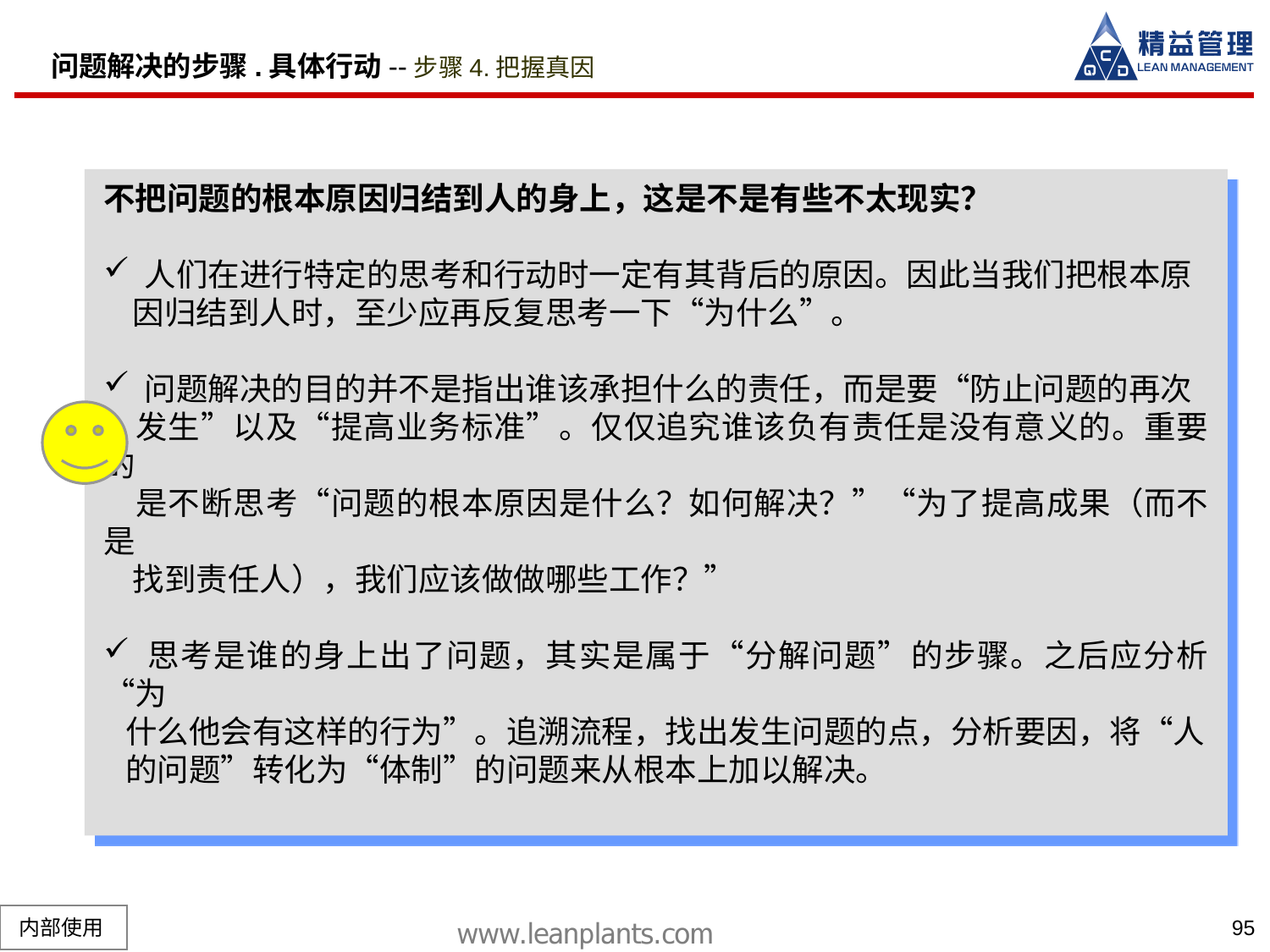

问题解决的步骤.具体行动--步骤4.把握真因
不把问题的根本原因归结到人的身上，这是不是有些不太现实？

 人们在进行特定的思考和行动时一定有其背后的原因。因此当我们把根本原
   因归结到人时，至少应再反复思考一下“为什么”。

 问题解决的目的并不是指出谁该承担什么的责任，而是要“防止问题的再次
   发生”以及“提高业务标准”。仅仅追究谁该负有责任是没有意义的。重要的
   是不断思考“问题的根本原因是什么？如何解决？”“为了提高成果（而不是
   找到责任人），我们应该做做哪些工作？”

 思考是谁的身上出了问题，其实是属于“分解问题”的步骤。之后应分析“为
  什么他会有这样的行为”。追溯流程，找出发生问题的点，分析要因，将“人
  的问题”转化为“体制”的问题来从根本上加以解决。

内部使用